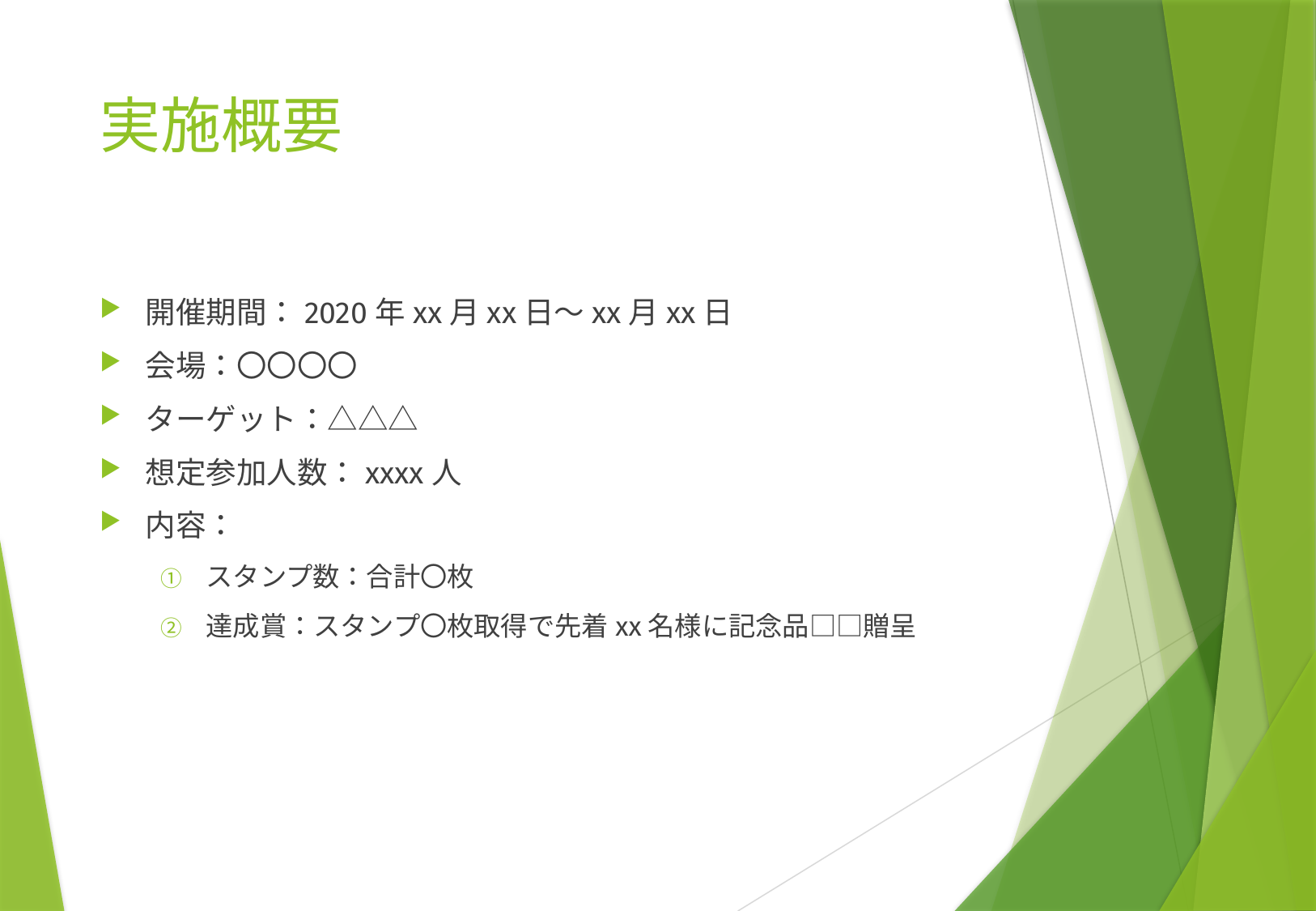

# 実施概要
開催期間：2020年xx月xx日～xx月xx日
会場：〇〇〇〇
ターゲット：△△△
想定参加人数：xxxx人
内容：
スタンプ数：合計〇枚
達成賞：スタンプ〇枚取得で先着xx名様に記念品□□贈呈